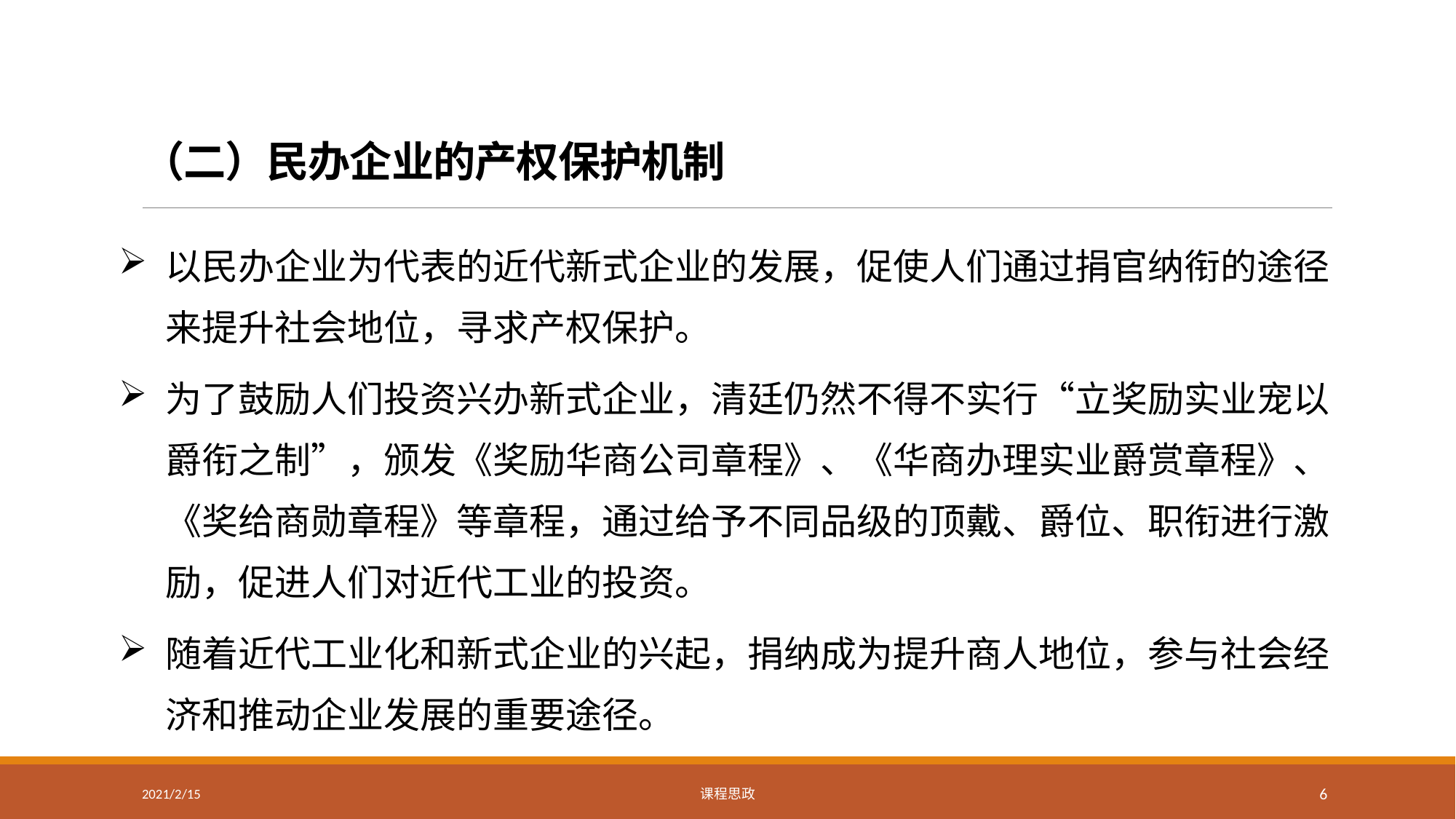

# （二）民办企业的产权保护机制
以民办企业为代表的近代新式企业的发展，促使人们通过捐官纳衔的途径来提升社会地位，寻求产权保护。
为了鼓励人们投资兴办新式企业，清廷仍然不得不实行“立奖励实业宠以爵衔之制”，颁发《奖励华商公司章程》、《华商办理实业爵赏章程》、《奖给商勋章程》等章程，通过给予不同品级的顶戴、爵位、职衔进行激励，促进人们对近代工业的投资。
随着近代工业化和新式企业的兴起，捐纳成为提升商人地位，参与社会经济和推动企业发展的重要途径。
2021/2/15
课程思政
6